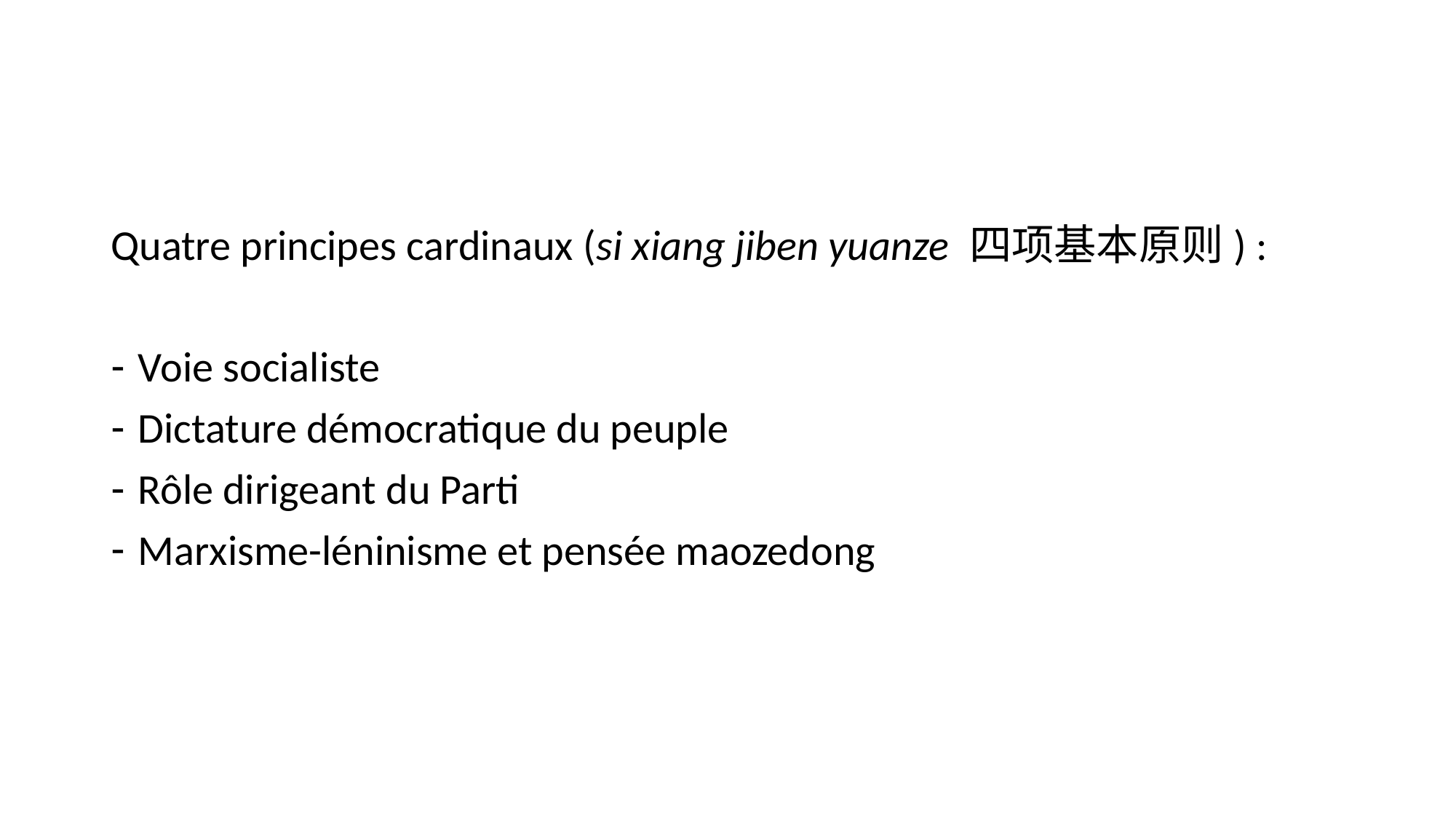

#
Quatre principes cardinaux (si xiang jiben yuanze 四项基本原则) :

Voie socialiste
Dictature démocratique du peuple
Rôle dirigeant du Parti
Marxisme-léninisme et pensée maozedong